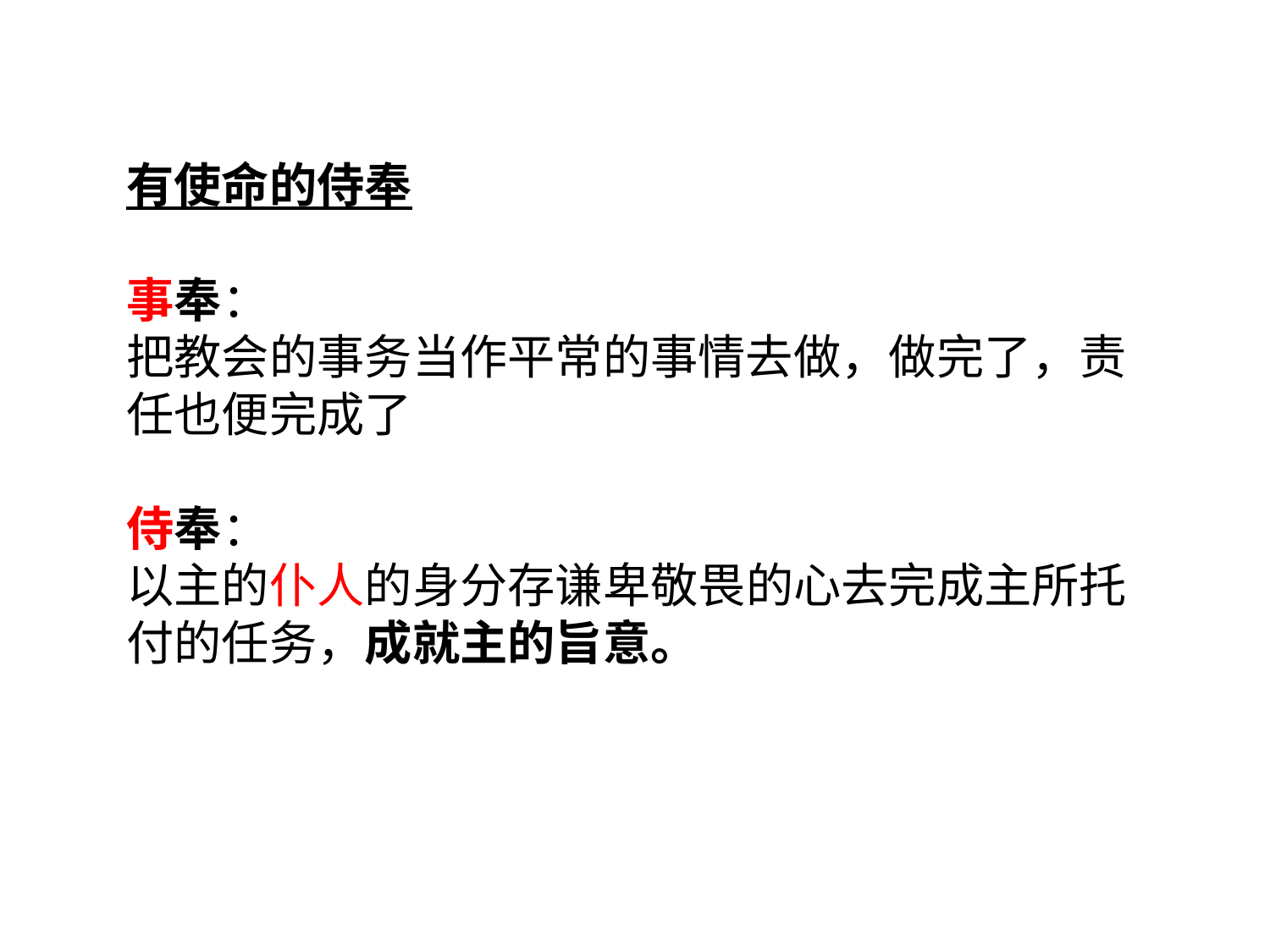

有使命的侍奉
事奉：
把教会的事务当作平常的事情去做，做完了，责任也便完成了

侍奉：
以主的仆人的身分存谦卑敬畏的心去完成主所托付的任务，成就主的旨意。